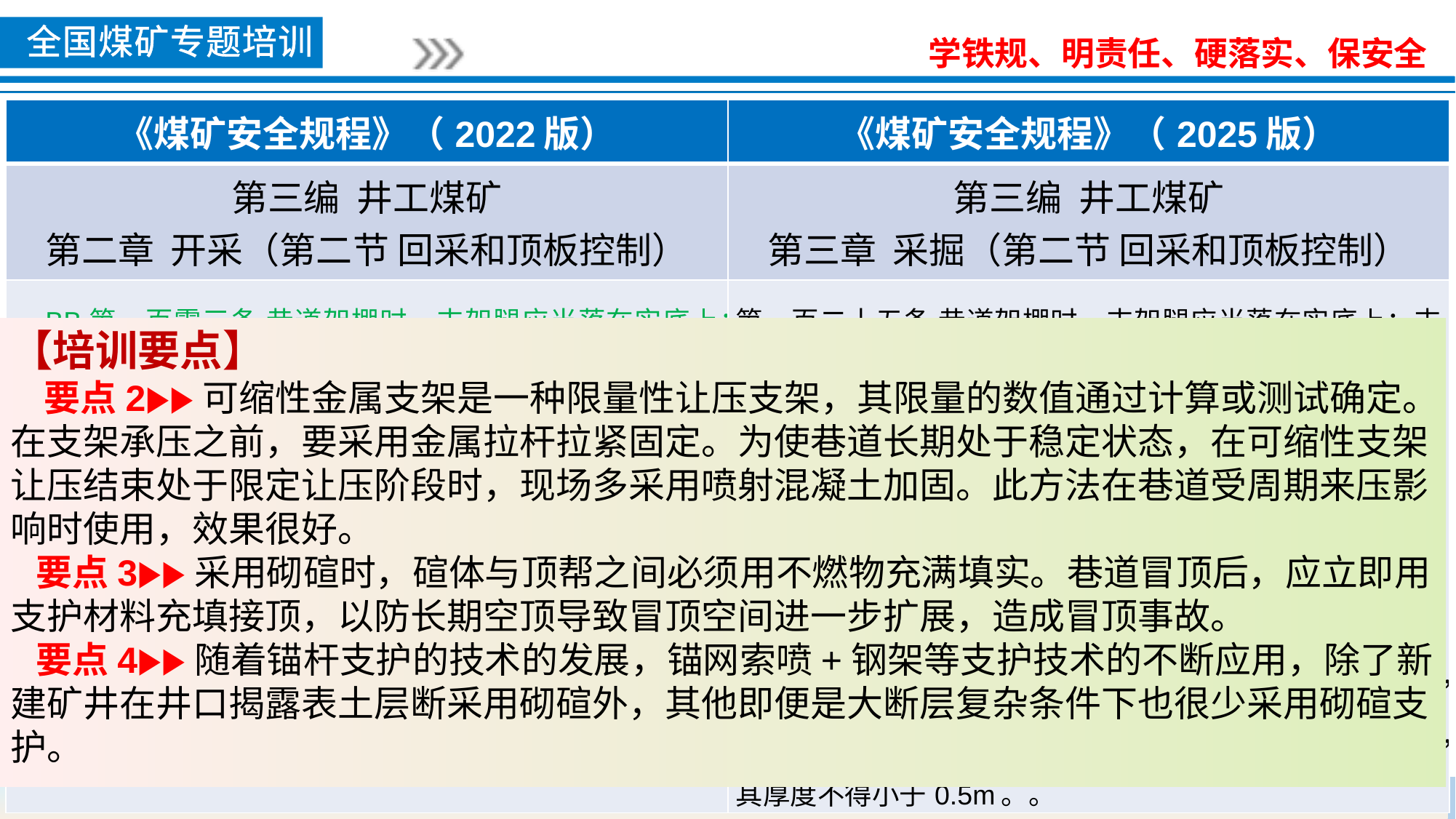

| 《煤矿安全规程》（2022版） | 《煤矿安全规程》（2025版） |
| --- | --- |
| 第三编 井工煤矿 第二章 开采（第二节 回采和顶板控制） | 第三编 井工煤矿 第三章 采掘（第二节 回采和顶板控制） |
| BB第一百零三条 巷道架棚时，支架腿应当落在实底上；支架与顶、帮之间的空隙必须塞紧、背实。支架间应当设牢固的撑杆或者拉杆，可缩性金属支架应当采用金属支拉杆，并用机械或者力矩扳手拧紧卡缆。倾斜井巷支架应当设迎山角；可缩性金属支架可待受压变形稳定后喷射混凝土覆盖。巷道砌碹时，碹体与顶帮之间必须用不燃物充满填实；巷道冒顶空顶部分，可用支护材料接顶，但在碹拱上部必须充填不燃物垫层，其厚度不得小于0.5m。 | 第一百二十五条 巷道架棚时，支架腿应当落在实底上；支架与顶、帮之间的空隙必须塞紧、背实。支架间应当设牢固的撑杆或者拉杆，可缩性金属支架应当采用金属支拉杆或者锚杆（索）配合连接板固定，并用机械或者力矩扳手拧紧卡缆。倾斜井巷支架应当设迎山角；可缩性金属支架可以待受压变形稳定后喷射混凝土覆盖。巷道砌碹时，碹体与顶帮之间必须用不燃物充满填实；巷道冒顶空顶部分，可以用支护材料接顶，但在碹拱上部必须充填不燃物垫层，其厚度不得小于0.5m。。 |
【培训要点】
   要点2▶▶可缩性金属支架是一种限量性让压支架，其限量的数值通过计算或测试确定。在支架承压之前，要采用金属拉杆拉紧固定。为使巷道长期处于稳定状态，在可缩性支架让压结束处于限定让压阶段时，现场多采用喷射混凝土加固。此方法在巷道受周期来压影响时使用，效果很好。
  要点3▶▶采用砌碹时，碹体与顶帮之间必须用不燃物充满填实。巷道冒顶后，应立即用支护材料充填接顶，以防长期空顶导致冒顶空间进一步扩展，造成冒顶事故。
  要点4▶▶随着锚杆支护的技术的发展，锚网索喷+钢架等支护技术的不断应用，除了新建矿井在井口揭露表土层断采用砌碹外，其他即便是大断层复杂条件下也很少采用砌碹支护。